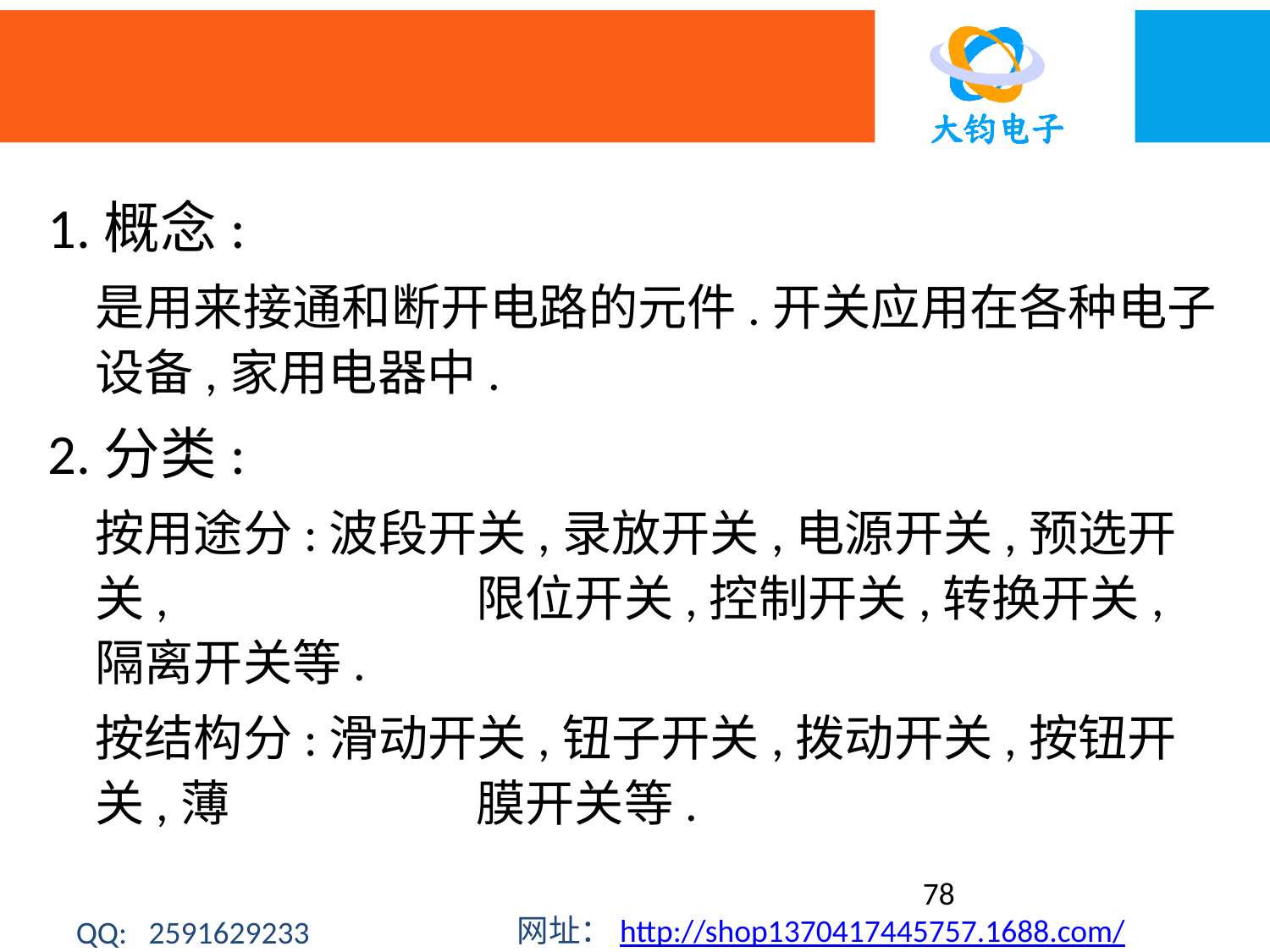

1.概念:
	是用来接通和断开电路的元件.开关应用在各种电子设备,家用电器中.
2.分类:
	按用途分:波段开关,录放开关,电源开关,预选开关,			限位开关,控制开关,转换开关,隔离开关等.
	按结构分:滑动开关,钮子开关,拨动开关,按钮开关,薄		膜开关等.

78